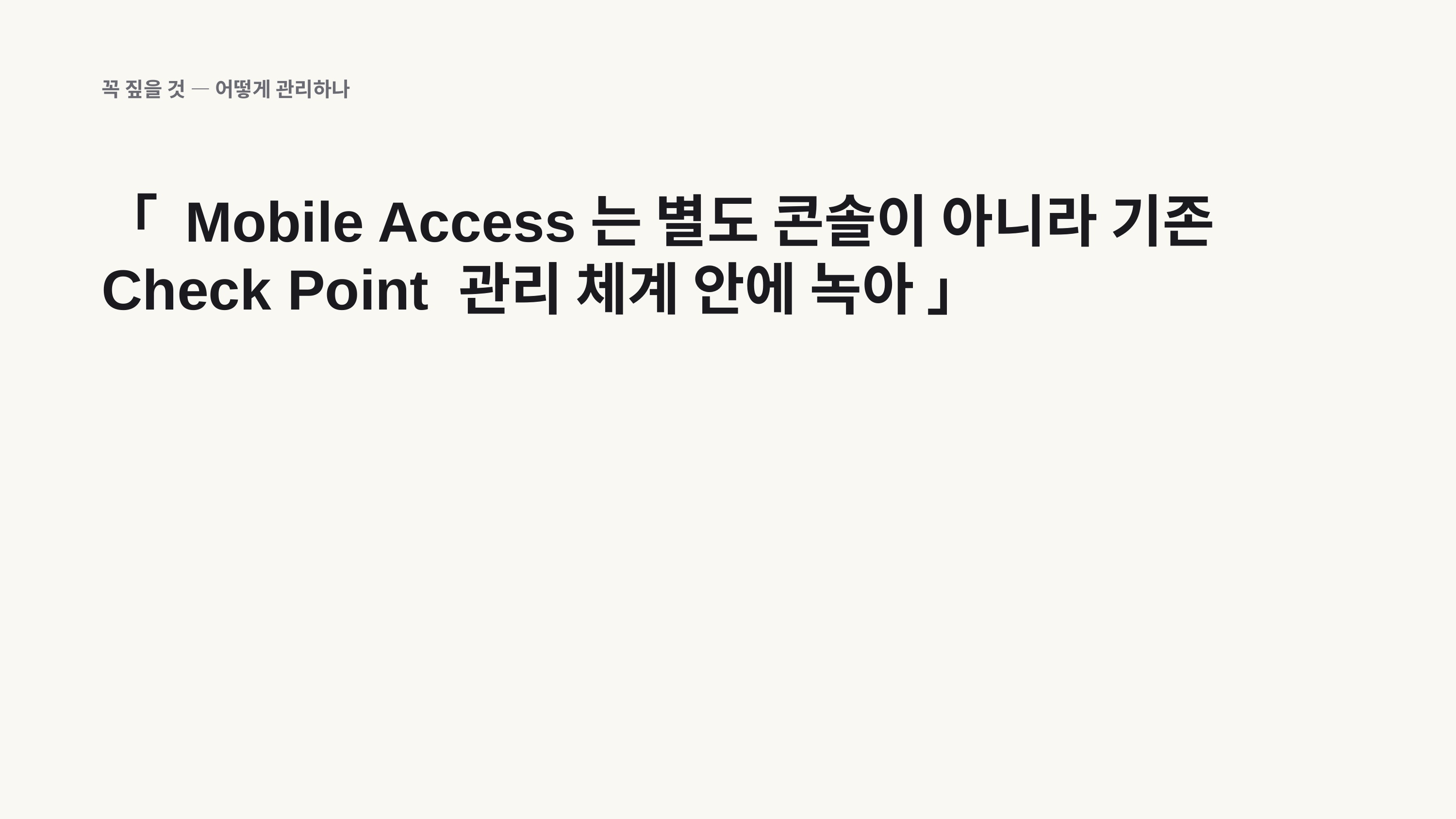

꼭 짚을 것 — 어떻게 관리하나
「 Mobile Access는 별도 콘솔이 아니라 기존 Check Point 관리 체계 안에 녹아 」